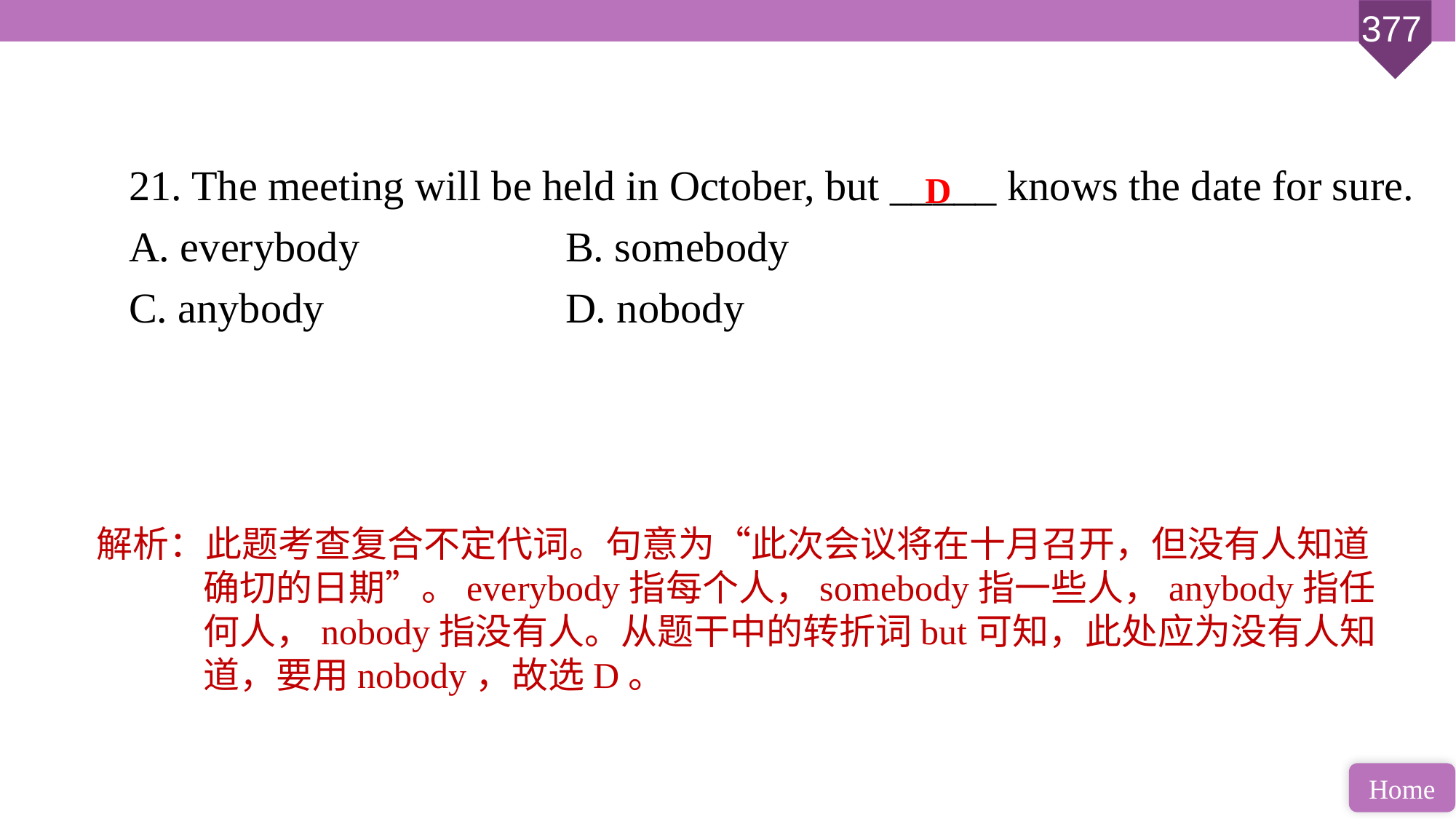

21. The meeting will be held in October, but _____ knows the date for sure.
A. everybody 		B. somebody
C. anybody 			D. nobody
D
解析：此题考查复合不定代词。句意为“此次会议将在十月召开，但没有人知道确切的日期”。everybody指每个人，somebody指一些人，anybody指任何人，nobody指没有人。从题干中的转折词but可知，此处应为没有人知道，要用nobody，故选D。